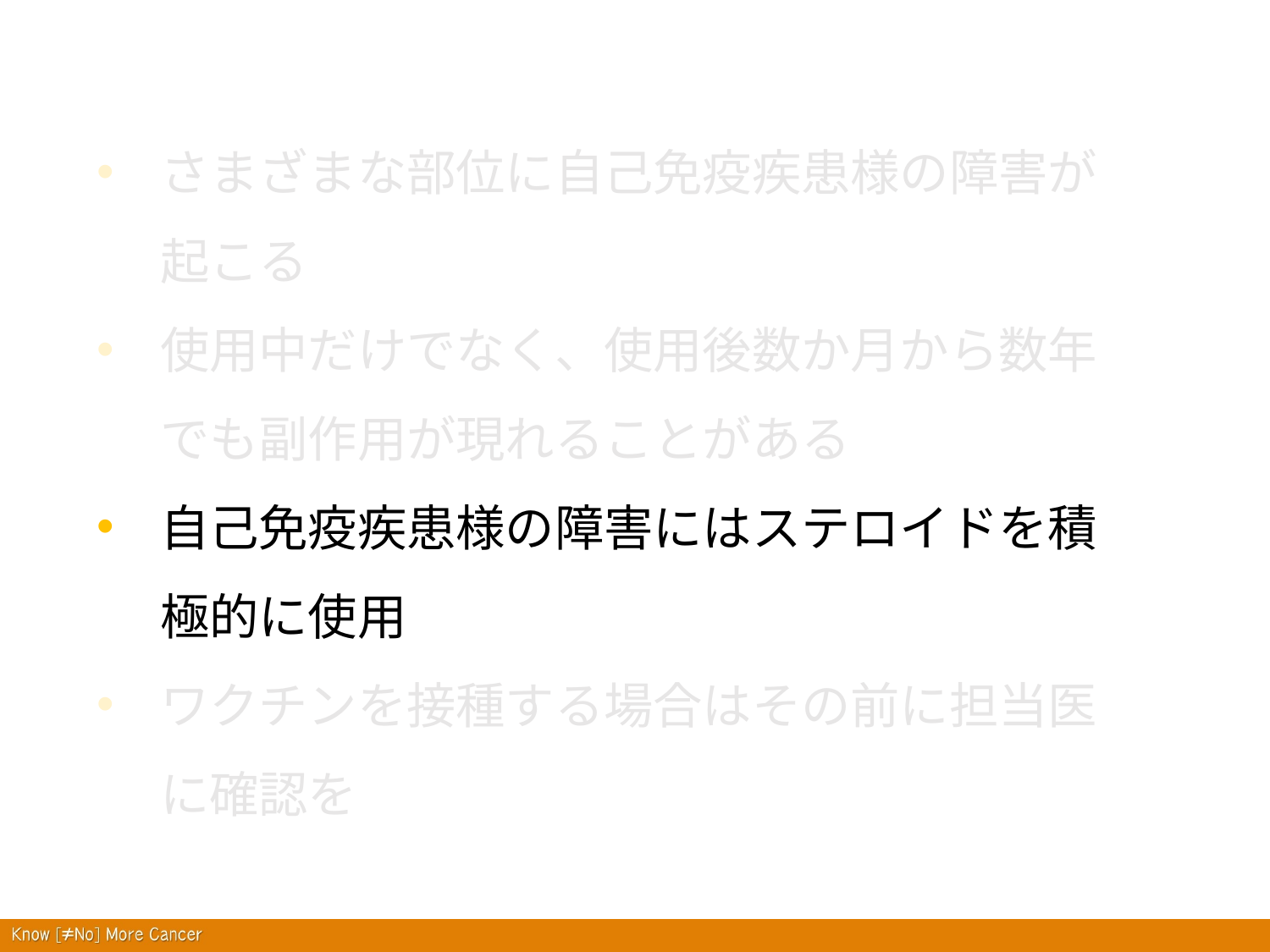

さまざまな部位に自己免疫疾患様の障害が起こる
使用中だけでなく、使用後数か月から数年でも副作用が現れることがある
自己免疫疾患様の障害にはステロイドを積極的に使用
ワクチンを接種する場合はその前に担当医に確認を